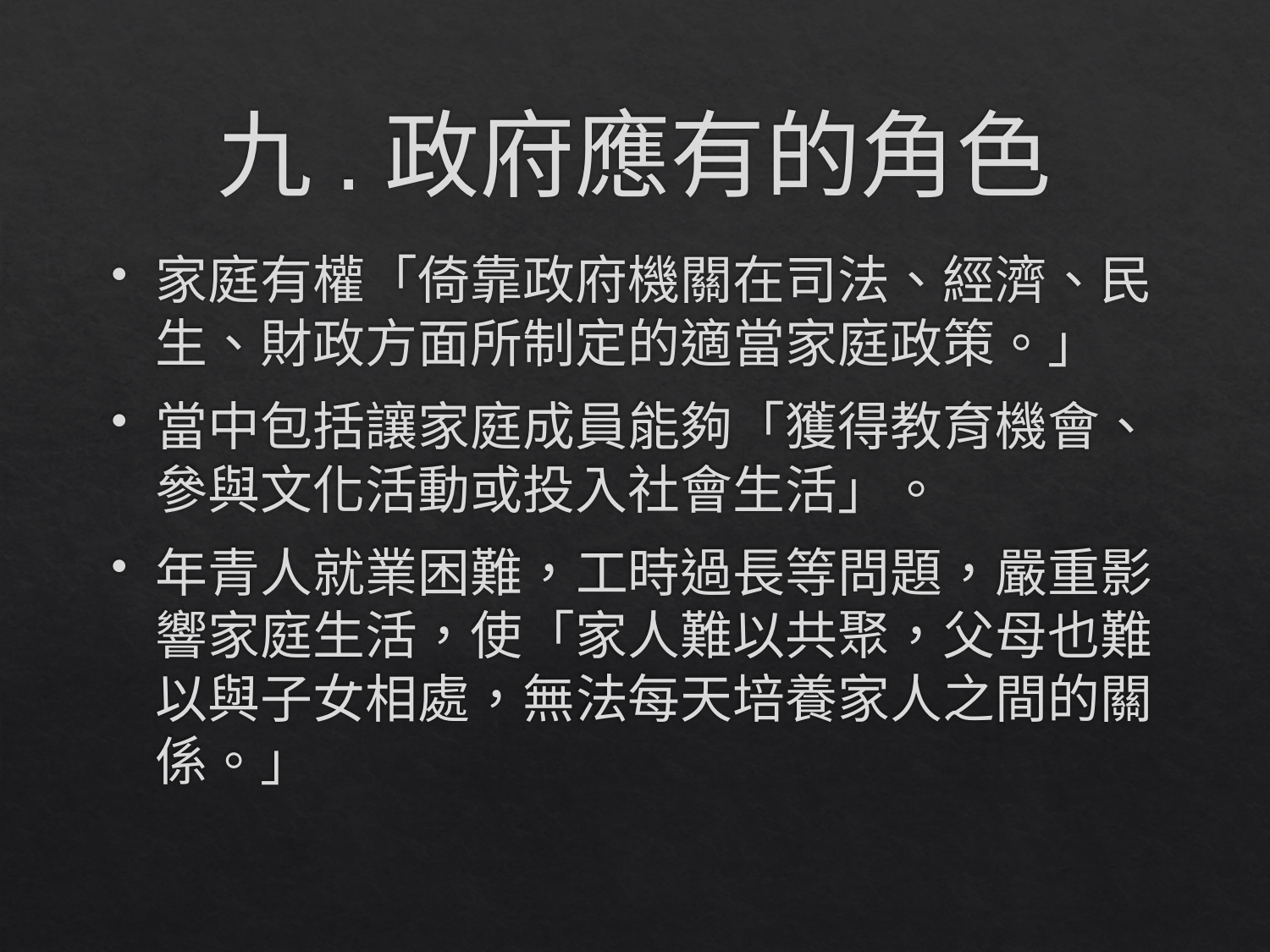

# 九.政府應有的角色
家庭有權「倚靠政府機關在司法、經濟、民生、財政方面所制定的適當家庭政策。」
當中包括讓家庭成員能夠「獲得教育機會、參與文化活動或投入社會生活」。
年青人就業困難，工時過長等問題，嚴重影響家庭生活，使「家人難以共聚，父母也難以與子女相處，無法每天培養家人之間的關係。」